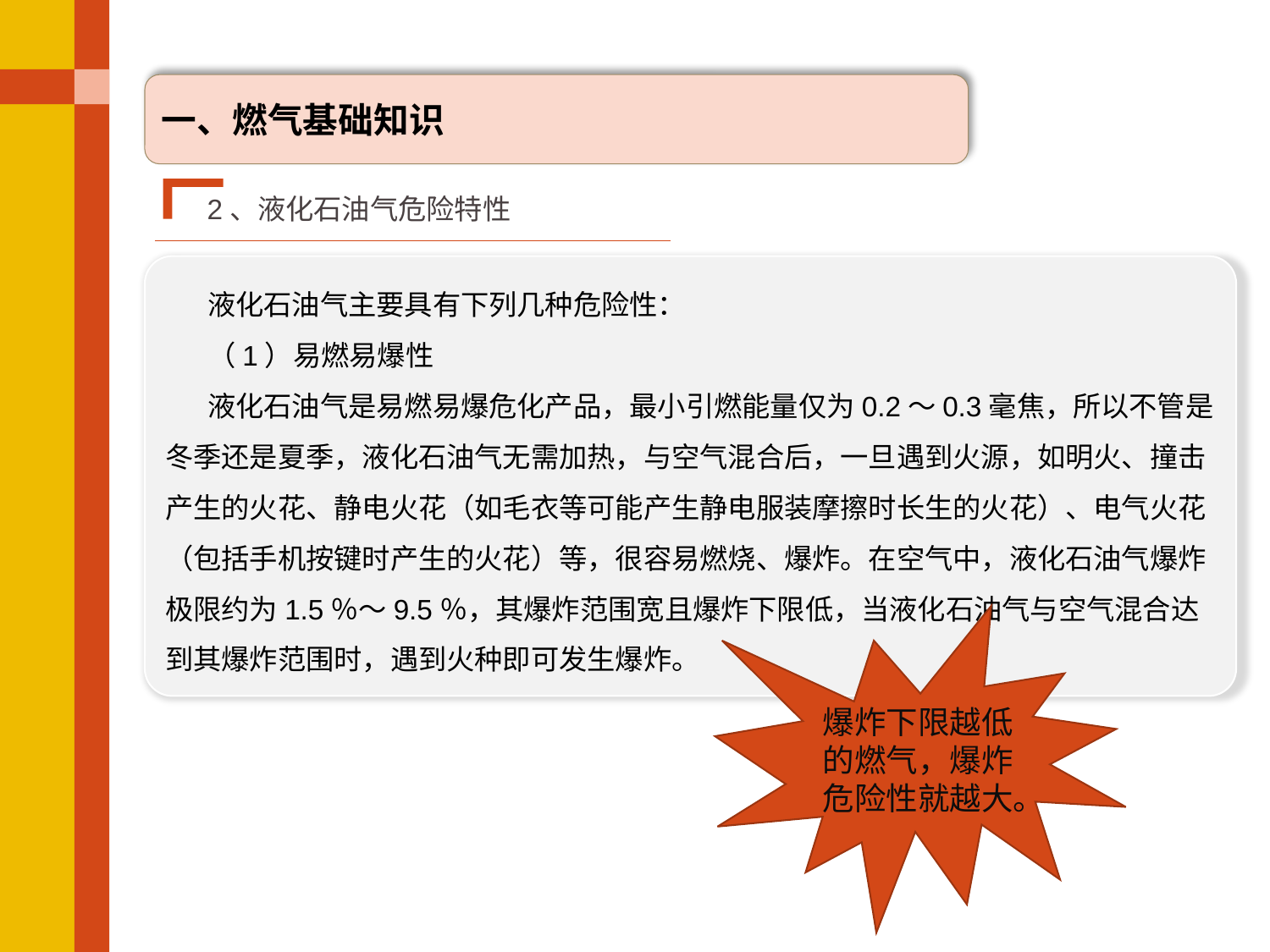

一、燃气基础知识

2、液化石油气危险特性
液化石油气主要具有下列几种危险性：
（1）易燃易爆性
液化石油气是易燃易爆危化产品，最小引燃能量仅为0.2～0.3毫焦，所以不管是冬季还是夏季，液化石油气无需加热，与空气混合后，一旦遇到火源，如明火、撞击产生的火花、静电火花（如毛衣等可能产生静电服装摩擦时长生的火花）、电气火花（包括手机按键时产生的火花）等，很容易燃烧、爆炸。在空气中，液化石油气爆炸极限约为1.5％～9.5％，其爆炸范围宽且爆炸下限低，当液化石油气与空气混合达到其爆炸范围时，遇到火种即可发生爆炸。
爆炸下限越低的燃气，爆炸危险性就越大。